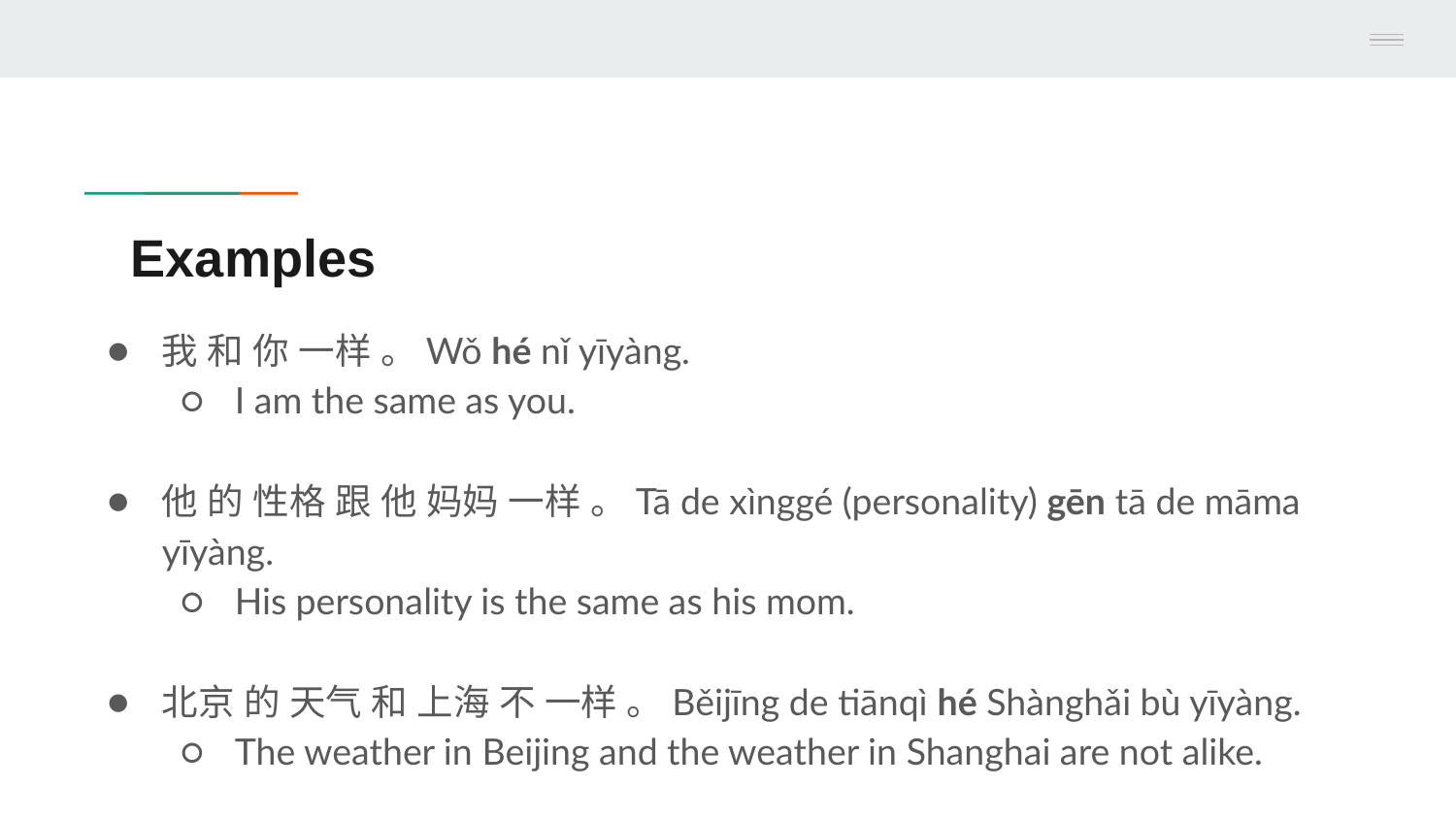

# Examples
我 和 你 一样 。Wǒ hé nǐ yīyàng.
I am the same as you.
他 的 性格 跟 他 妈妈 一样 。Tā de xìnggé (personality) gēn tā de māma yīyàng.
His personality is the same as his mom.
北京 的 天气 和 上海 不 一样 。Běijīng de tiānqì hé Shànghǎi bù yīyàng.
The weather in Beijing and the weather in Shanghai are not alike.